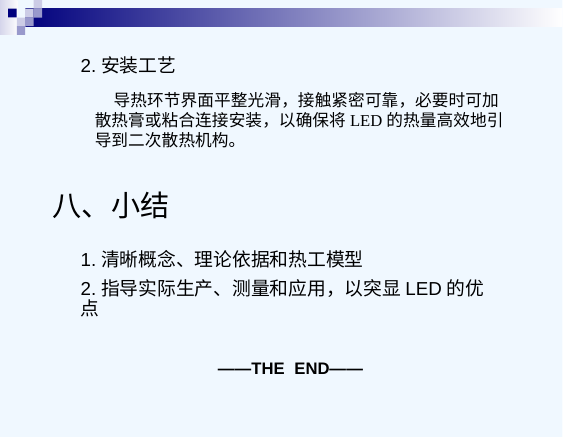

2.安装工艺
    导热环节界面平整光滑，接触紧密可靠，必要时可加散热膏或粘合连接安装，以确保将LED的热量高效地引导到二次散热机构。
八、小结
1.清晰概念、理论依据和热工模型
2.指导实际生产、测量和应用，以突显LED的优点
——THE  END——

32